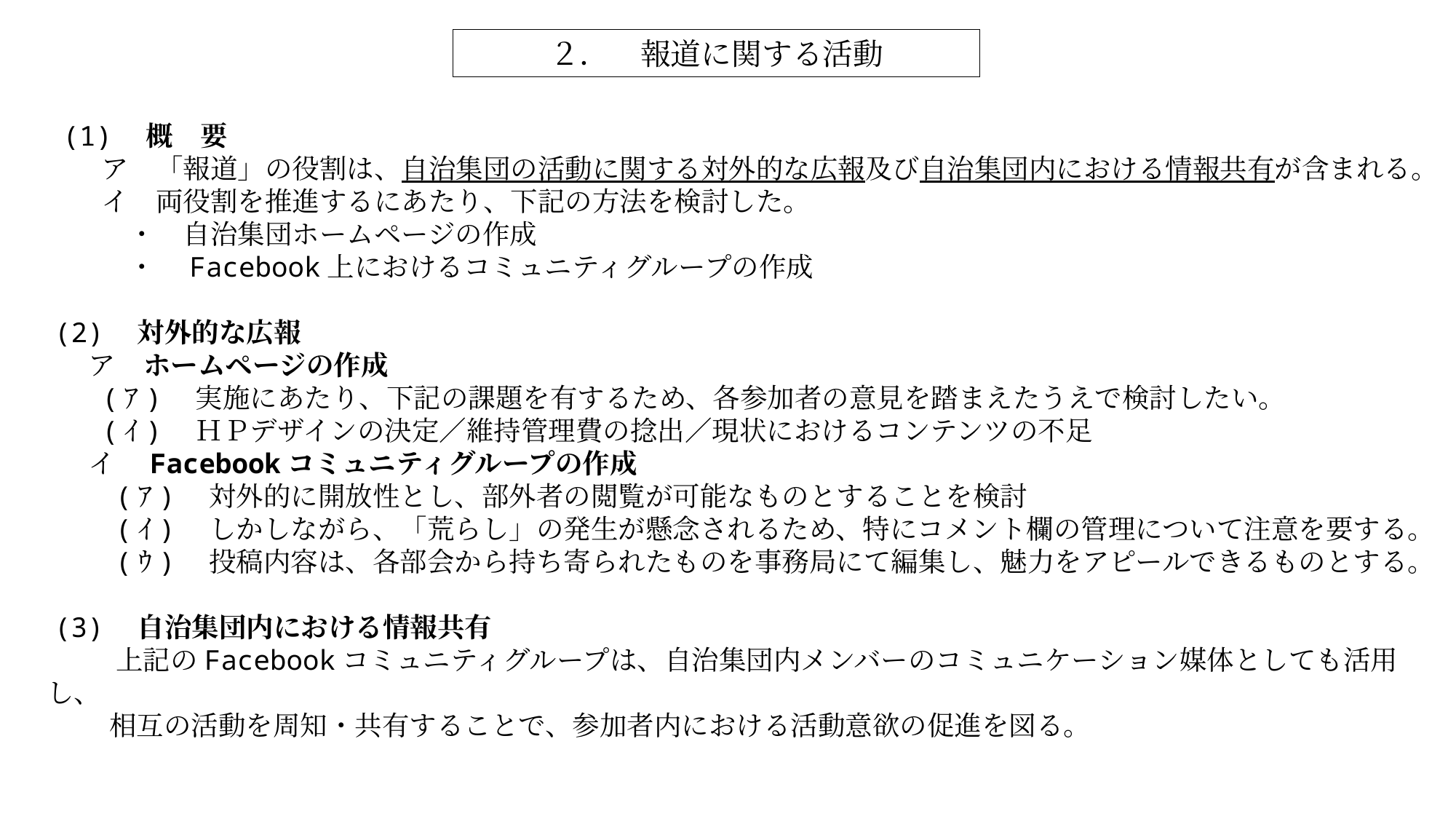

２．　報道に関する活動
 (1)　概　要
　　ア　「報道」の役割は、自治集団の活動に関する対外的な広報及び自治集団内における情報共有が含まれる。
　　イ　両役割を推進するにあたり、下記の方法を検討した。
　　　・　自治集団ホームページの作成
　　　・　Facebook上におけるコミュニティグループの作成

(2)　対外的な広報
　 ア　ホームページの作成
　  (ｱ)　実施にあたり、下記の課題を有するため、各参加者の意見を踏まえたうえで検討したい。
　  (ｲ)　ＨＰデザインの決定／維持管理費の捻出／現状におけるコンテンツの不足
　 イ　Facebookコミュニティグループの作成
　　(ｱ)　対外的に開放性とし、部外者の閲覧が可能なものとすることを検討
　　(ｲ)　しかしながら、「荒らし」の発生が懸念されるため、特にコメント欄の管理について注意を要する。
　　(ｳ)　投稿内容は、各部会から持ち寄られたものを事務局にて編集し、魅力をアピールできるものとする。

(3)　自治集団内における情報共有
　 　上記のFacebookコミュニティグループは、自治集団内メンバーのコミュニケーション媒体としても活用し、
　　相互の活動を周知・共有することで、参加者内における活動意欲の促進を図る。